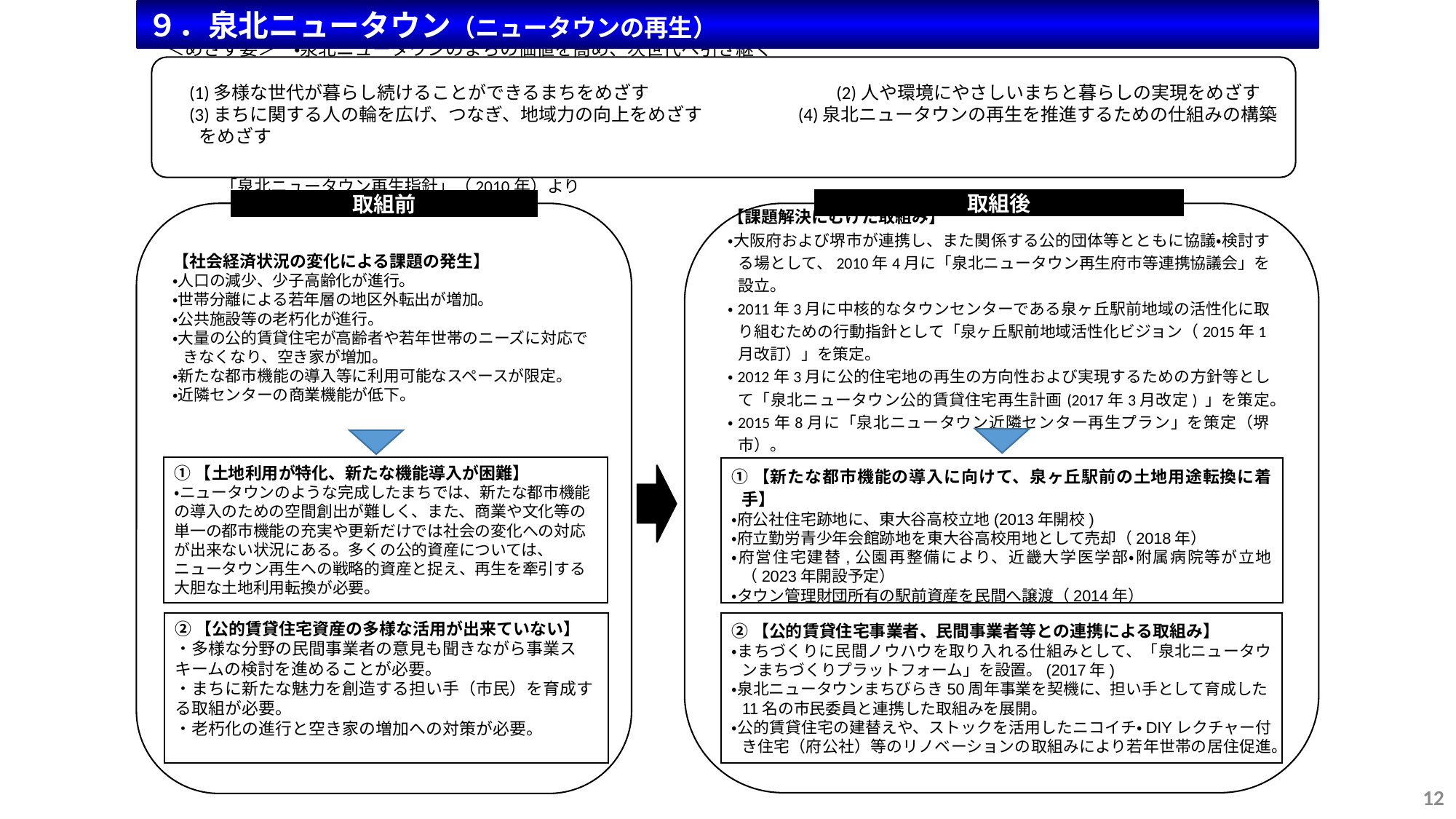

９．泉北ニュータウン（ニュータウンの再生）
＜めざす姿＞　・泉北ニュータウンのまちの価値を高め、次世代へ引き継ぐ

　(1)多様な世代が暮らし続けることができるまちをめざす　　　　　　　　　　(2)人や環境にやさしいまちと暮らしの実現をめざす
　(3)まちに関する人の輪を広げ、つなぎ、地域力の向上をめざす　　　　　(4)泉北ニュータウンの再生を推進するための仕組みの構築をめざす
　　　　　　　　　　　　　　　　　　　　　　　　　　　　　　　　　　　　　　　　　　　　　　　　　　　　　「泉北ニュータウン再生指針」（2010年）より
取組後
取組前
【社会経済状況の変化による課題の発生】
・人口の減少、少子高齢化が進行。
・世帯分離による若年層の地区外転出が増加。
・公共施設等の老朽化が進行。
・大量の公的賃貸住宅が高齢者や若年世帯のニーズに対応できなくなり、空き家が増加。
・新たな都市機能の導入等に利用可能なスペースが限定。
・近隣センターの商業機能が低下。
【課題解決にむけた取組み】
・大阪府および堺市が連携し、また関係する公的団体等とともに協議・検討する場として、2010年4月に「泉北ニュータウン再生府市等連携協議会」を設立。
・2011年3月に中核的なタウンセンターである泉ヶ丘駅前地域の活性化に取り組むための行動指針として「泉ヶ丘駅前地域活性化ビジョン（2015年1月改訂）」を策定。
・2012年3月に公的住宅地の再生の方向性および実現するための方針等として「泉北ニュータウン公的賃貸住宅再生計画(2017年3月改定) 」を策定。
・2015年8月に「泉北ニュータウン近隣センター再生プラン」を策定（堺市）。
①【土地利用が特化、新たな機能導入が困難】
・ニュータウンのような完成したまちでは、新たな都市機能の導入のための空間創出が難しく、また、商業や文化等の単一の都市機能の充実や更新だけでは社会の変化への対応が出来ない状況にある。多くの公的資産については、ニュータウン再生への戦略的資産と捉え、再生を牽引する大胆な土地利用転換が必要。
①【新たな都市機能の導入に向けて、泉ヶ丘駅前の土地用途転換に着手】
・府公社住宅跡地に、東大谷高校立地(2013年開校)
・府立勤労青少年会館跡地を東大谷高校用地として売却（2018年）
・府営住宅建替,公園再整備により、近畿大学医学部・附属病院等が立地（2023年開設予定）
・タウン管理財団所有の駅前資産を民間へ譲渡（2014年）

②【公的賃貸住宅資産の多様な活用が出来ていない】
・多様な分野の民間事業者の意見も聞きながら事業スキームの検討を進めることが必要。
・まちに新たな魅力を創造する担い手（市民）を育成する取組が必要。
・老朽化の進行と空き家の増加への対策が必要。
②【公的賃貸住宅事業者、民間事業者等との連携による取組み】
・まちづくりに民間ノウハウを取り入れる仕組みとして、「泉北ニュータウンまちづくりプラットフォーム」を設置。(2017年)
・泉北ニュータウンまちびらき50周年事業を契機に、担い手として育成した11名の市民委員と連携した取組みを展開。
・公的賃貸住宅の建替えや、ストックを活用したニコイチ・DIYレクチャー付き住宅（府公社）等のリノベーションの取組みにより若年世帯の居住促進。

12